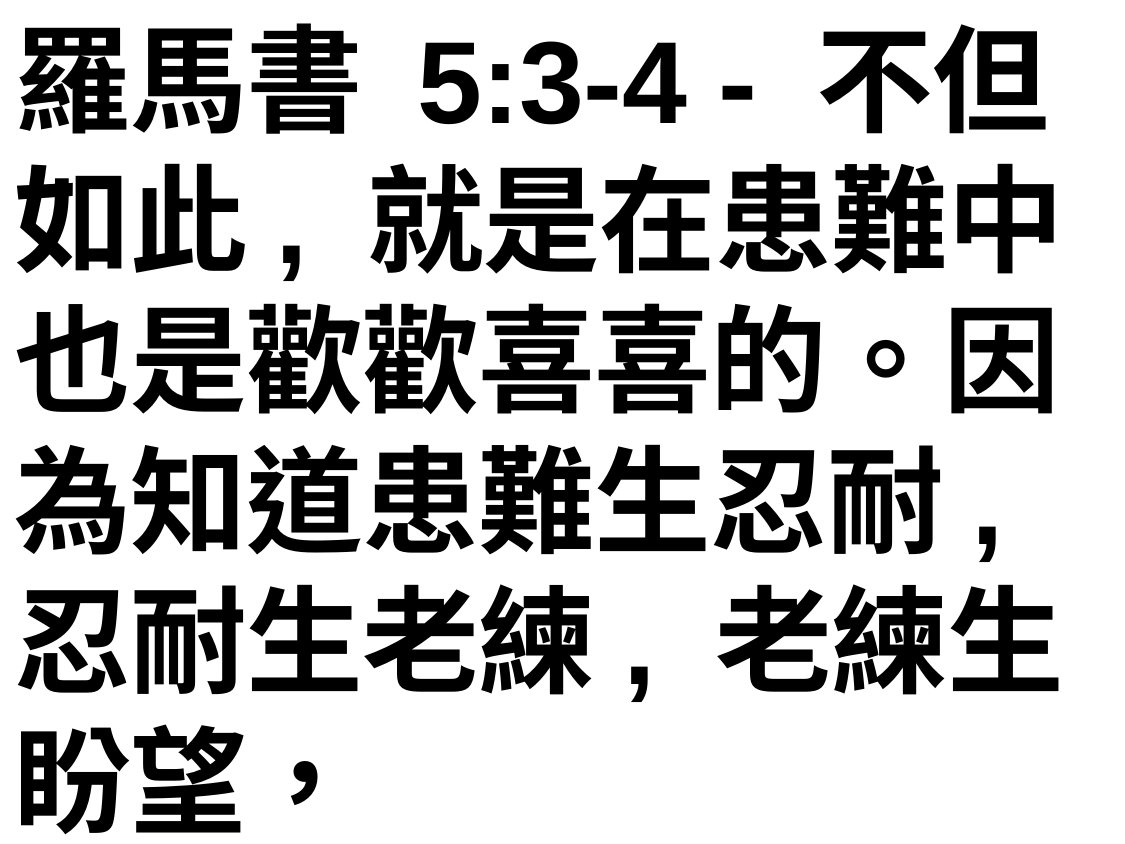

羅馬書 5:3-4 - 不但如此, 就是在患難中也是歡歡喜喜的。因為知道患難生忍耐, 忍耐生老練, 老練生盼望，